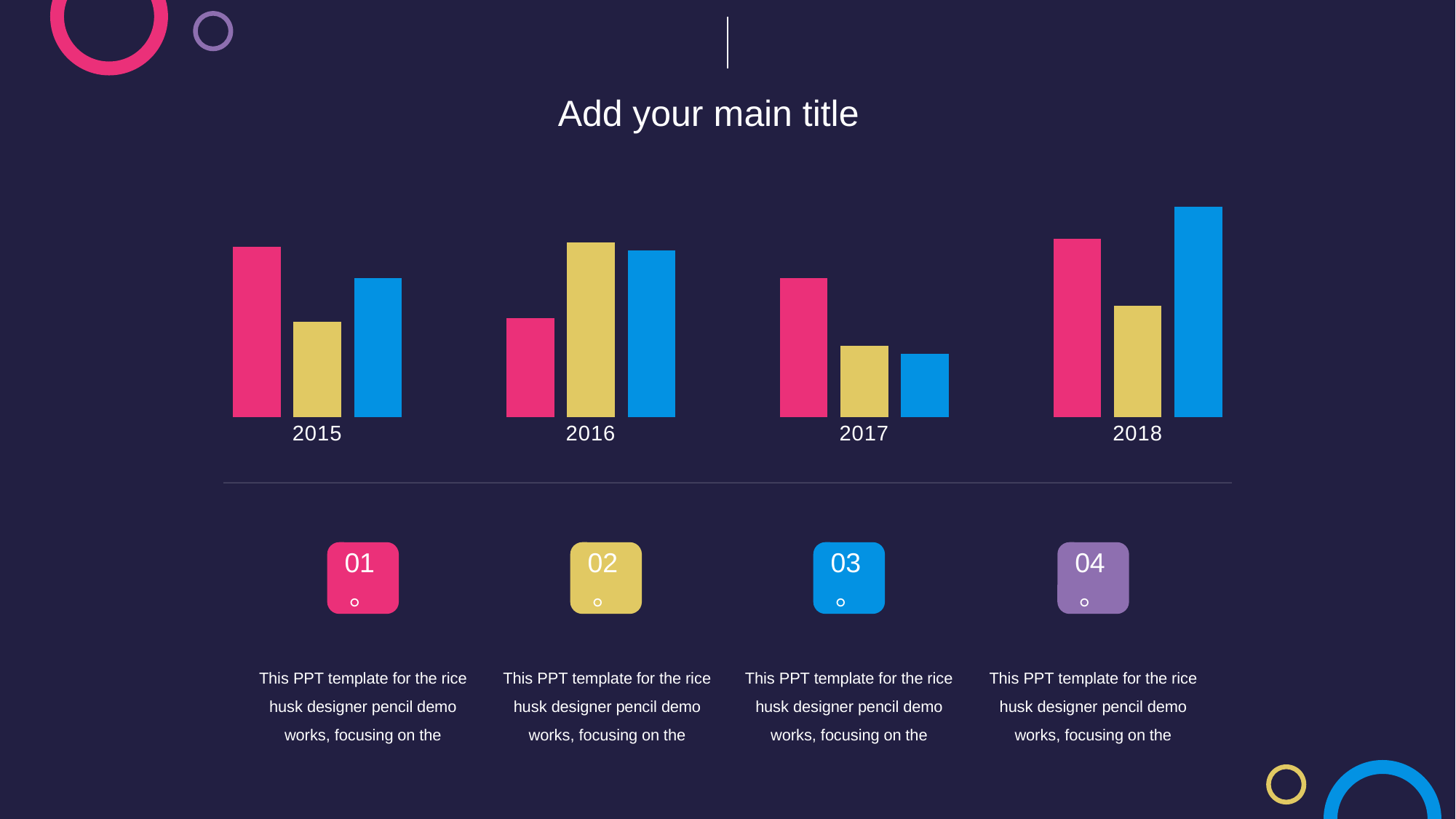

Add your main title

### Chart

| Category | 系列 1 | 系列 2 | 系列 3 |
|---|---|---|---|
| 2015 | 4.3 | 2.4 | 3.5 |
| 2016 | 2.5 | 4.4 | 4.2 |
| 2017 | 3.5 | 1.8 | 1.6 |
| 2018 | 4.5 | 2.8 | 5.3 |
01。
02。
03。
04。
This PPT template for the rice husk designer pencil demo works, focusing on the
This PPT template for the rice husk designer pencil demo works, focusing on the
This PPT template for the rice husk designer pencil demo works, focusing on the
This PPT template for the rice husk designer pencil demo works, focusing on the